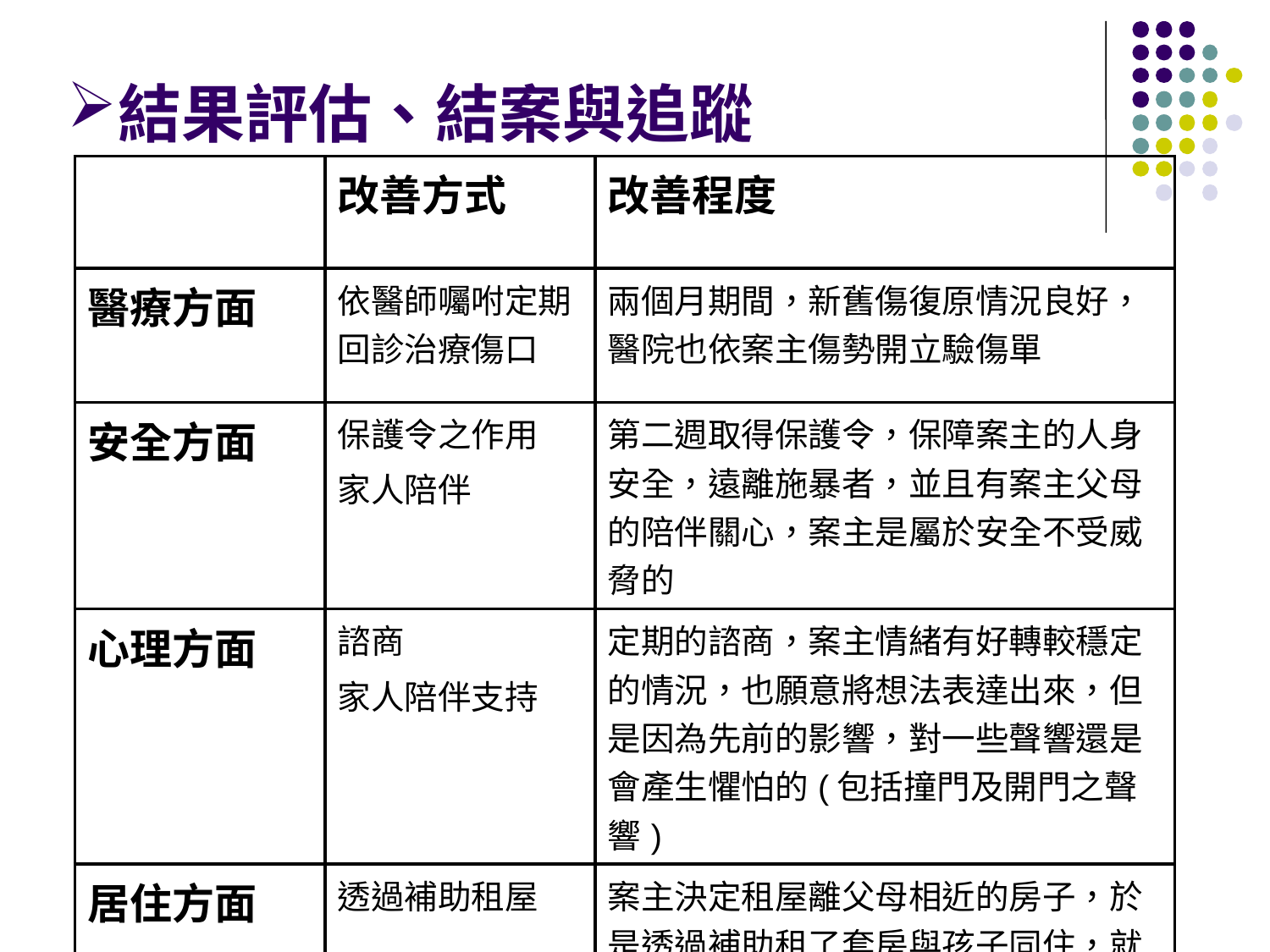

結果評估、結案與追蹤
|  | 改善方式 | 改善程度 |
| --- | --- | --- |
| 醫療方面 | 依醫師囑咐定期回診治療傷口 | 兩個月期間，新舊傷復原情況良好，醫院也依案主傷勢開立驗傷單 |
| 安全方面 | 保護令之作用 家人陪伴 | 第二週取得保護令，保障案主的人身安全，遠離施暴者，並且有案主父母的陪伴關心，案主是屬於安全不受威脅的 |
| 心理方面 | 諮商 家人陪伴支持 | 定期的諮商，案主情緒有好轉較穩定的情況，也願意將想法表達出來，但是因為先前的影響，對一些聲響還是會產生懼怕的(包括撞門及開門之聲響) |
| 居住方面 | 透過補助租屋 | 案主決定租屋離父母相近的房子，於是透過補助租了套房與孩子同住，就近與父母互相照顧 |